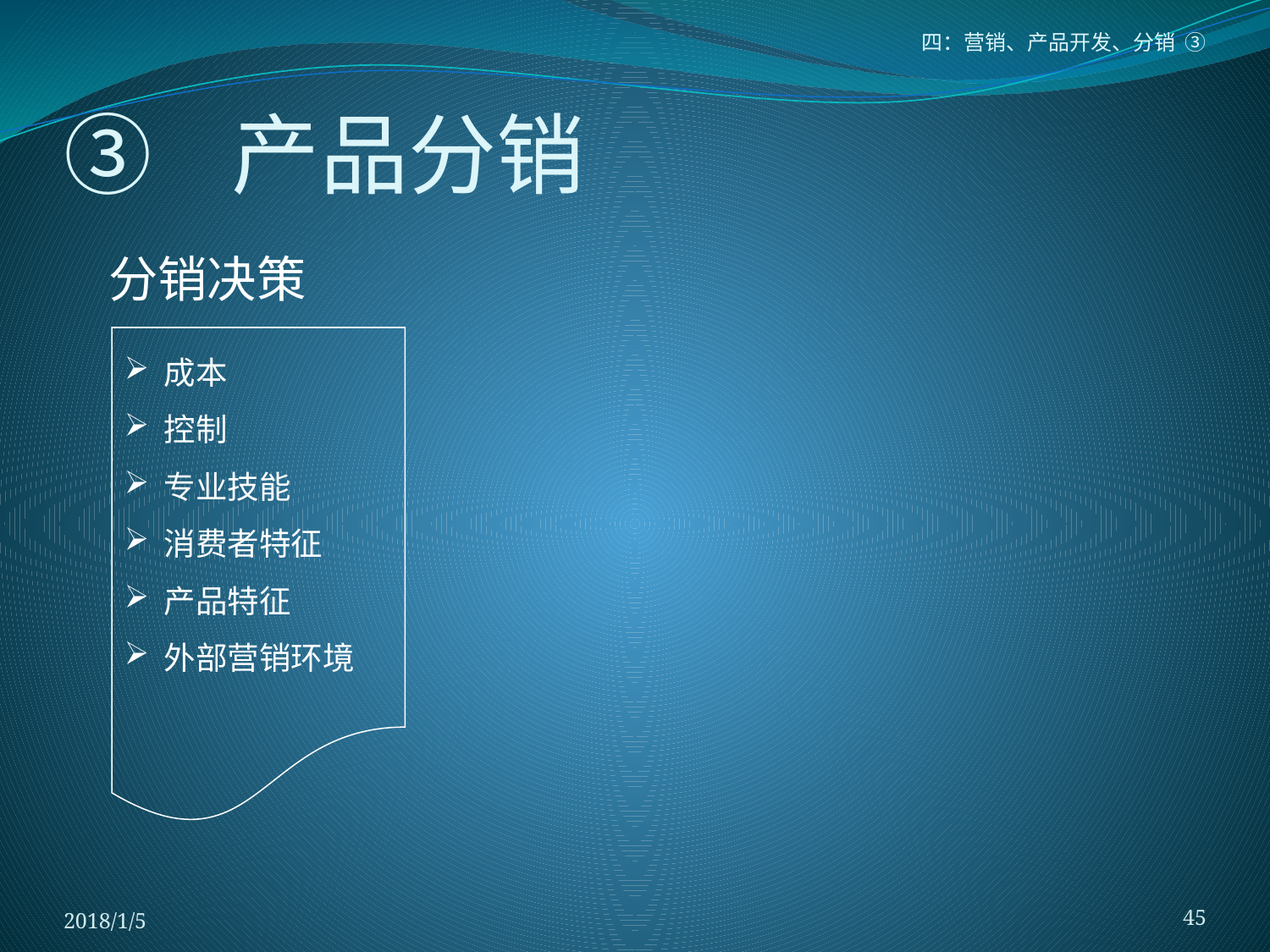

四：营销、产品开发、分销  ③
# ③   产品分销
分销决策
成本
控制
专业技能
消费者特征
产品特征
外部营销环境
2018/1/5
45